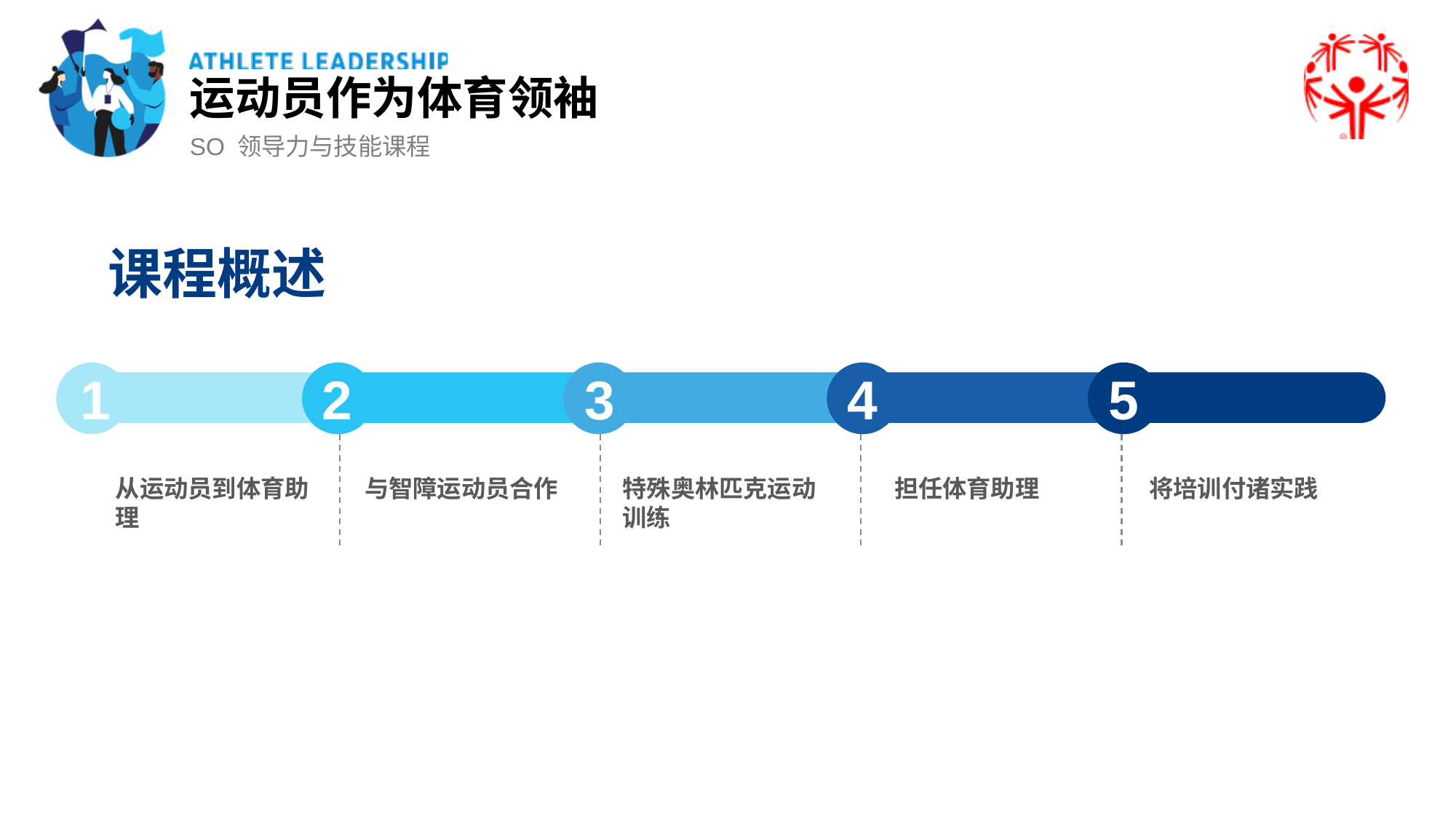

运动员作为体育领袖
SO 领导力与技能课程
课程概述
1

2

3

4

5

与智障运动员合作
将培训付诸实践
从运动员到体育助理
特殊奥林匹克运动训练
担任体育助理